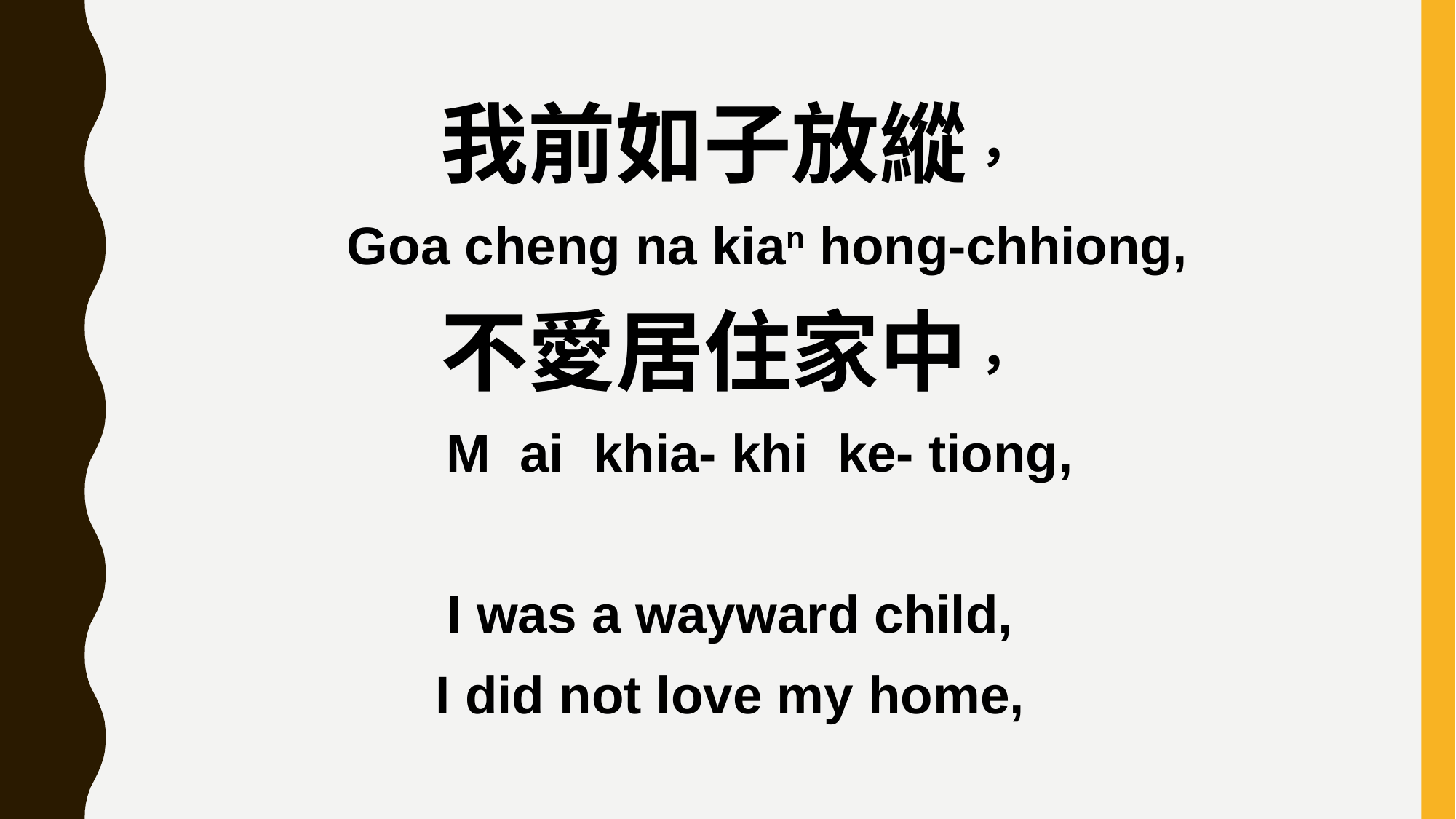

我前如子放縱，
     Goa cheng na kian hong-chhiong,
不愛居住家中，
    M  ai  khia- khi  ke- tiong,

I was a wayward child,
I did not love my home,